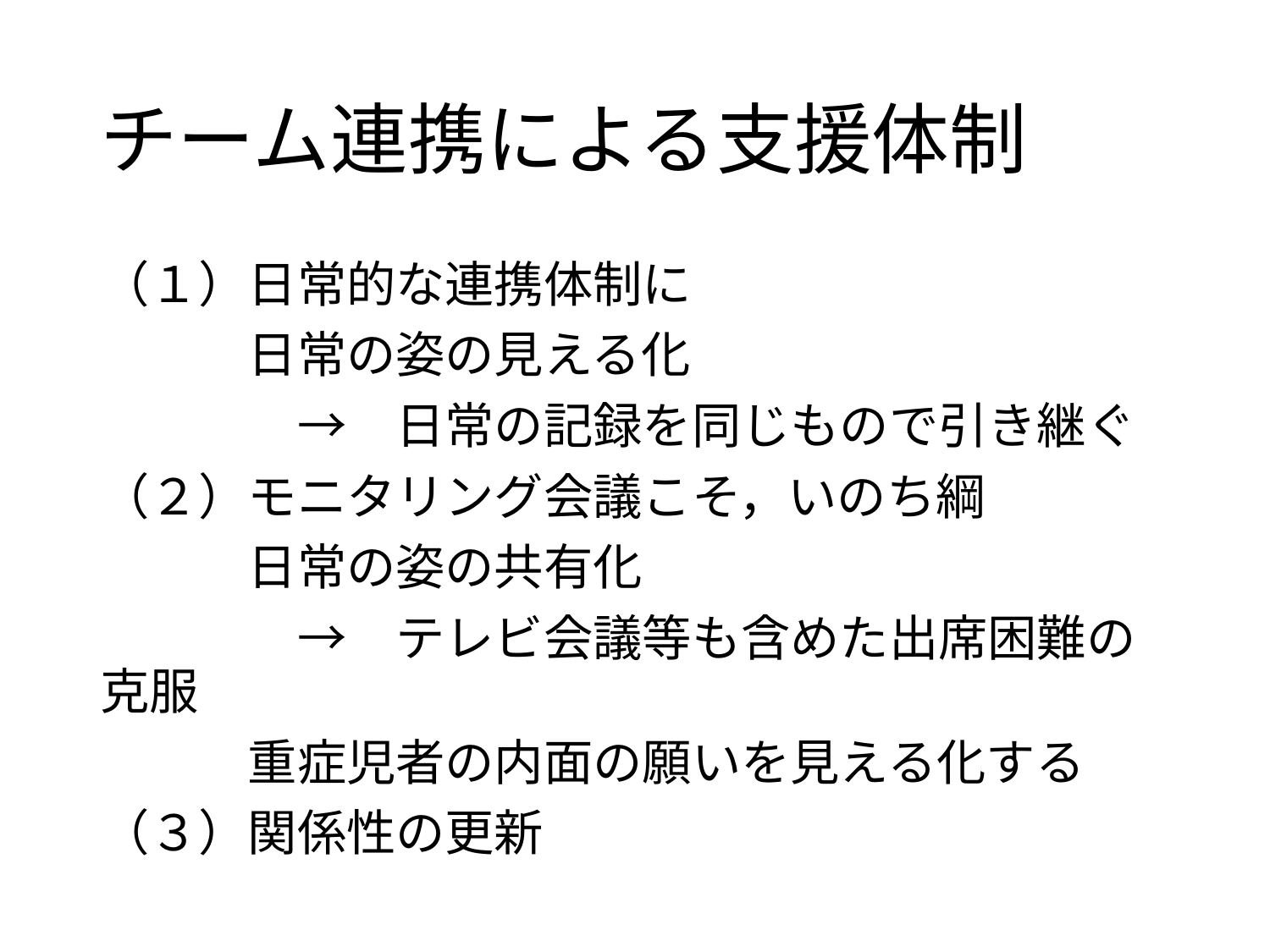

# チーム連携による支援体制
（１）日常的な連携体制に
　　　日常の姿の見える化
　　　　→　日常の記録を同じもので引き継ぐ
（２）モニタリング会議こそ，いのち綱
　　　日常の姿の共有化
　　　　→　テレビ会議等も含めた出席困難の克服
　　　重症児者の内面の願いを見える化する
（３）関係性の更新